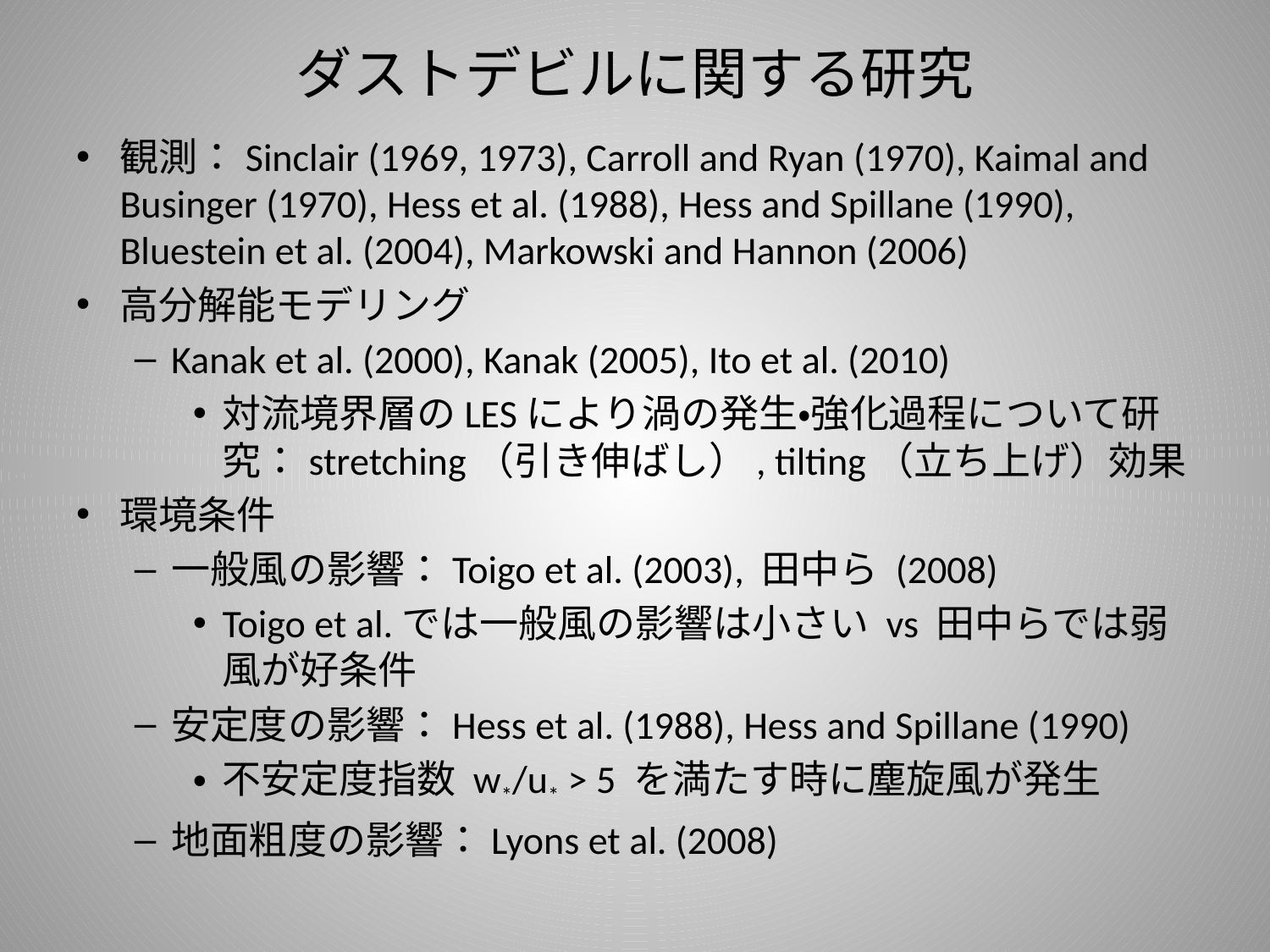

# ダストデビルに関する研究
観測：Sinclair (1969, 1973), Carroll and Ryan (1970), Kaimal and Businger (1970), Hess et al. (1988), Hess and Spillane (1990), Bluestein et al. (2004), Markowski and Hannon (2006)
高分解能モデリング
Kanak et al. (2000), Kanak (2005), Ito et al. (2010)
対流境界層のLESにより渦の発生・強化過程について研究：stretching（引き伸ばし）, tilting（立ち上げ）効果
環境条件
一般風の影響：Toigo et al. (2003), 田中ら (2008)
Toigo et al.では一般風の影響は小さい vs 田中らでは弱風が好条件
安定度の影響：Hess et al. (1988), Hess and Spillane (1990)
不安定度指数 w*/u* > 5 を満たす時に塵旋風が発生
地面粗度の影響：Lyons et al. (2008)